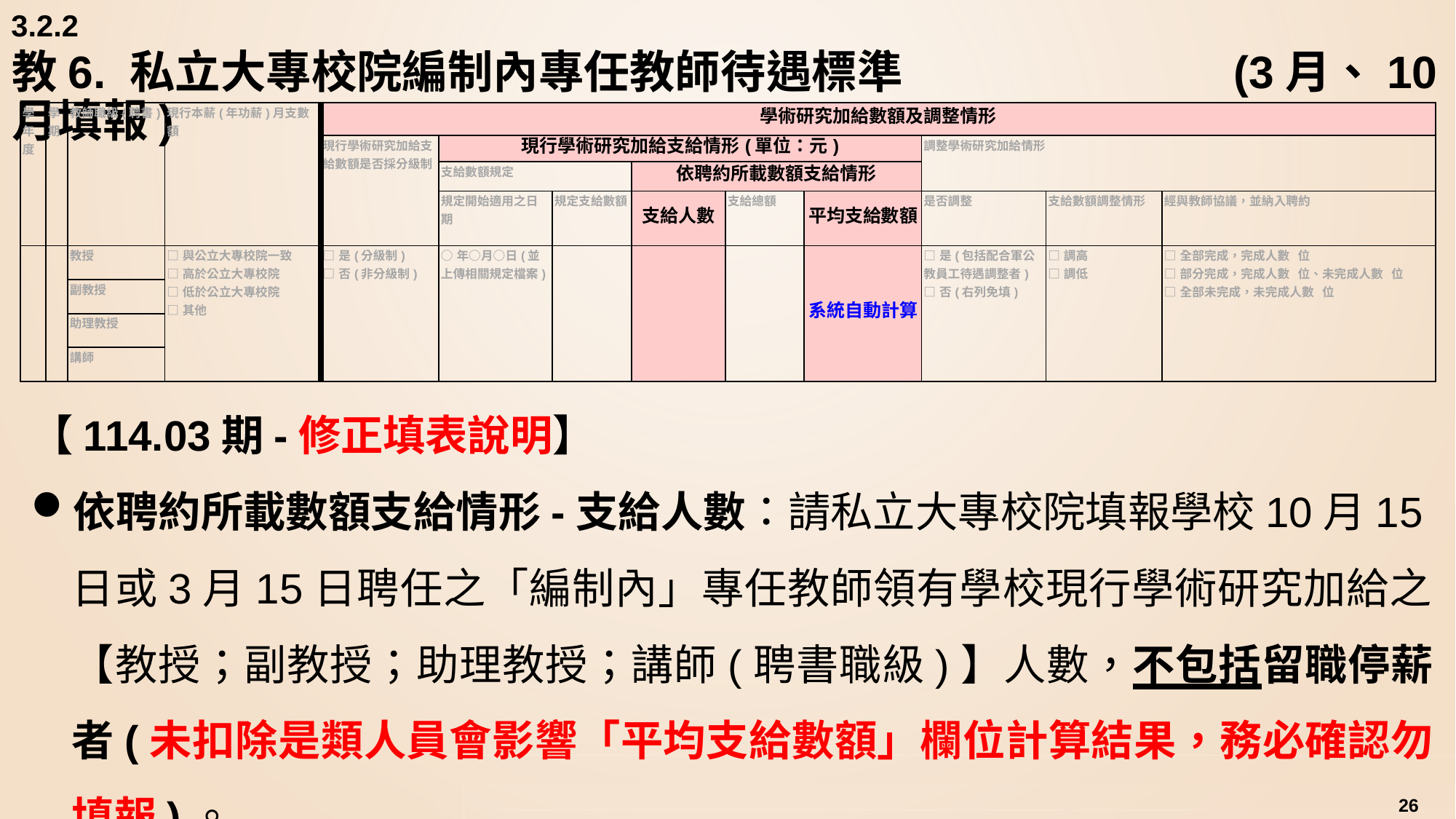

3.2.2
# 教6. 私立大專校院編制內專任教師待遇標準			 (3月、10月填報)
| 學年度 | 學期 | 教師職級(聘書) | 現行本薪(年功薪)月支數額 | 學術研究加給數額及調整情形 |  |  |  |  |  |  |  |  |
| --- | --- | --- | --- | --- | --- | --- | --- | --- | --- | --- | --- | --- |
|  |  |  |  | 現行學術研究加給支給數額是否採分級制 | 現行學術研究加給支給情形(單位：元) |  |  |  |  | 調整學術研究加給情形 |  |  |
|  |  |  |  |  | 支給數額規定 |  | 依聘約所載數額支給情形 |  |  |  |  |  |
|  |  |  |  |  | 規定開始適用之日期 | 規定支給數額 | 支給人數 | 支給總額 | 平均支給數額 | 是否調整 | 支給數額調整情形 | 經與教師協議，並納入聘約 |
|  |  | 教授 | □與公立大專校院一致 □高於公立大專校院 □低於公立大專校院 □其他 | □是(分級制) □否(非分級制) | ○年○月○日(並上傳相關規定檔案) |  |  |  | 系統自動計算 | □是(包括配合軍公教員工待遇調整者) □否(右列免填) | □調高 □調低 | □全部完成，完成人數 位 □部分完成，完成人數 位、未完成人數 位 □全部未完成，未完成人數 位 |
|  |  | 副教授 |  |  |  |  |  |  |  |  |  |  |
|  |  | 助理教授 |  |  |  |  |  |  |  |  |  |  |
|  |  | 講師 |  |  |  |  |  |  |  |  |  |  |
【114.03期-修正填表說明】
依聘約所載數額支給情形-支給人數：請私立大專校院填報學校10月15日或3月15日聘任之「編制內」專任教師領有學校現行學術研究加給之【教授；副教授；助理教授；講師(聘書職級)】人數，不包括留職停薪者(未扣除是類人員會影響「平均支給數額」欄位計算結果，務必確認勿填報)。